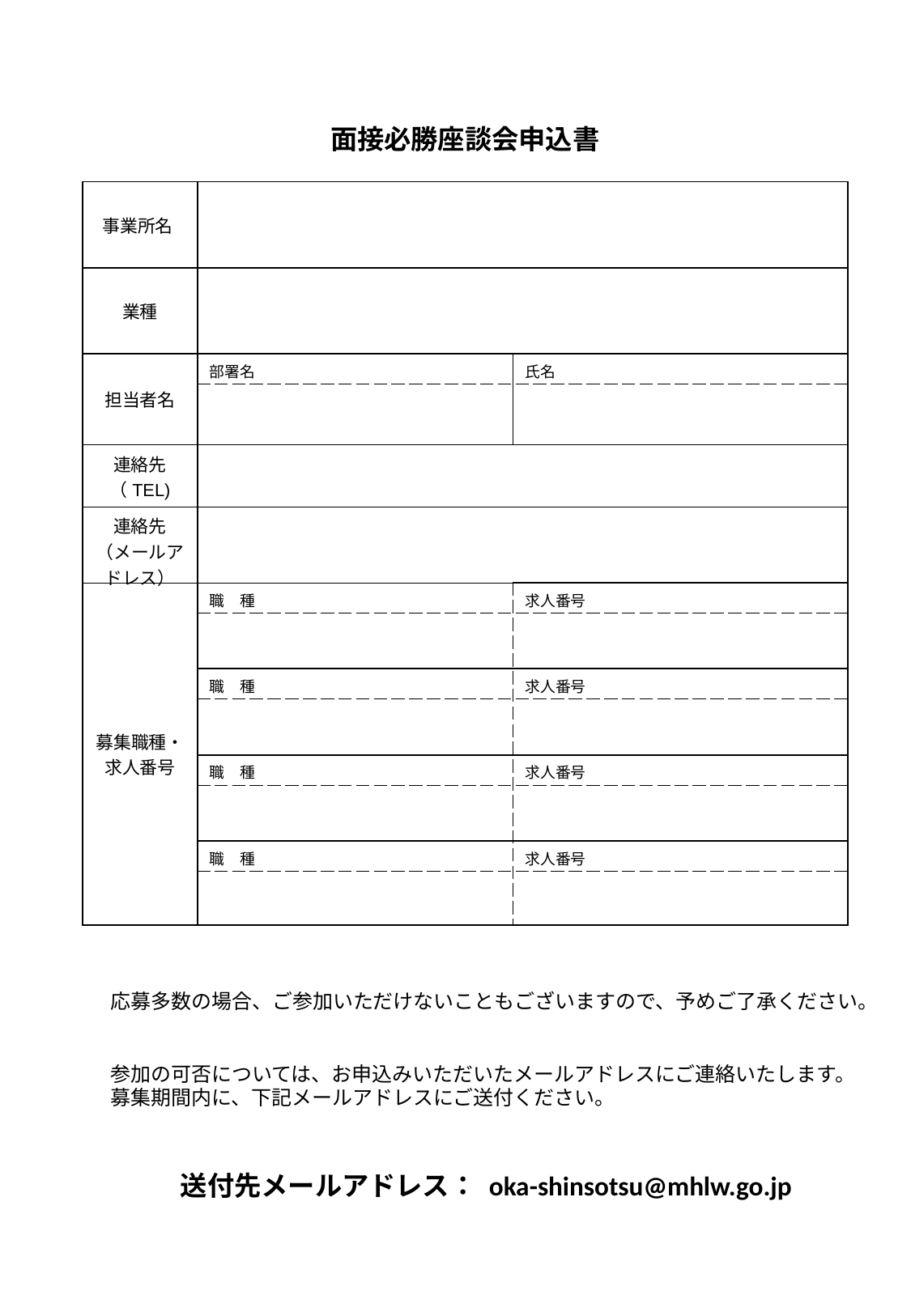

面接必勝座談会申込書
| 事業所名 |  |  |
| --- | --- | --- |
| 業種 |  |  |
| 担当者名 | 部署名 | 氏名 |
|  |  |  |
| 連絡先 （TEL) |  |  |
| 連絡先（メールアドレス） |  |  |
| 募集職種・ 求人番号 | 職　種 | 求人番号 |
|  |  |  |
|  | 職　種 | 求人番号 |
|  |  |  |
|  | 職　種 | 求人番号 |
|  |  |  |
|  | 職　種 | 求人番号 |
|  |  |  |

　応募多数の場合、ご参加いただけないこともございますので、予めご了承ください。

　参加の可否については、お申込みいただいたメールアドレスにご連絡いたします。
　募集期間内に、下記メールアドレスにご送付ください。

送付先メールアドレス： oka-shinsotsu@mhlw.go.jp